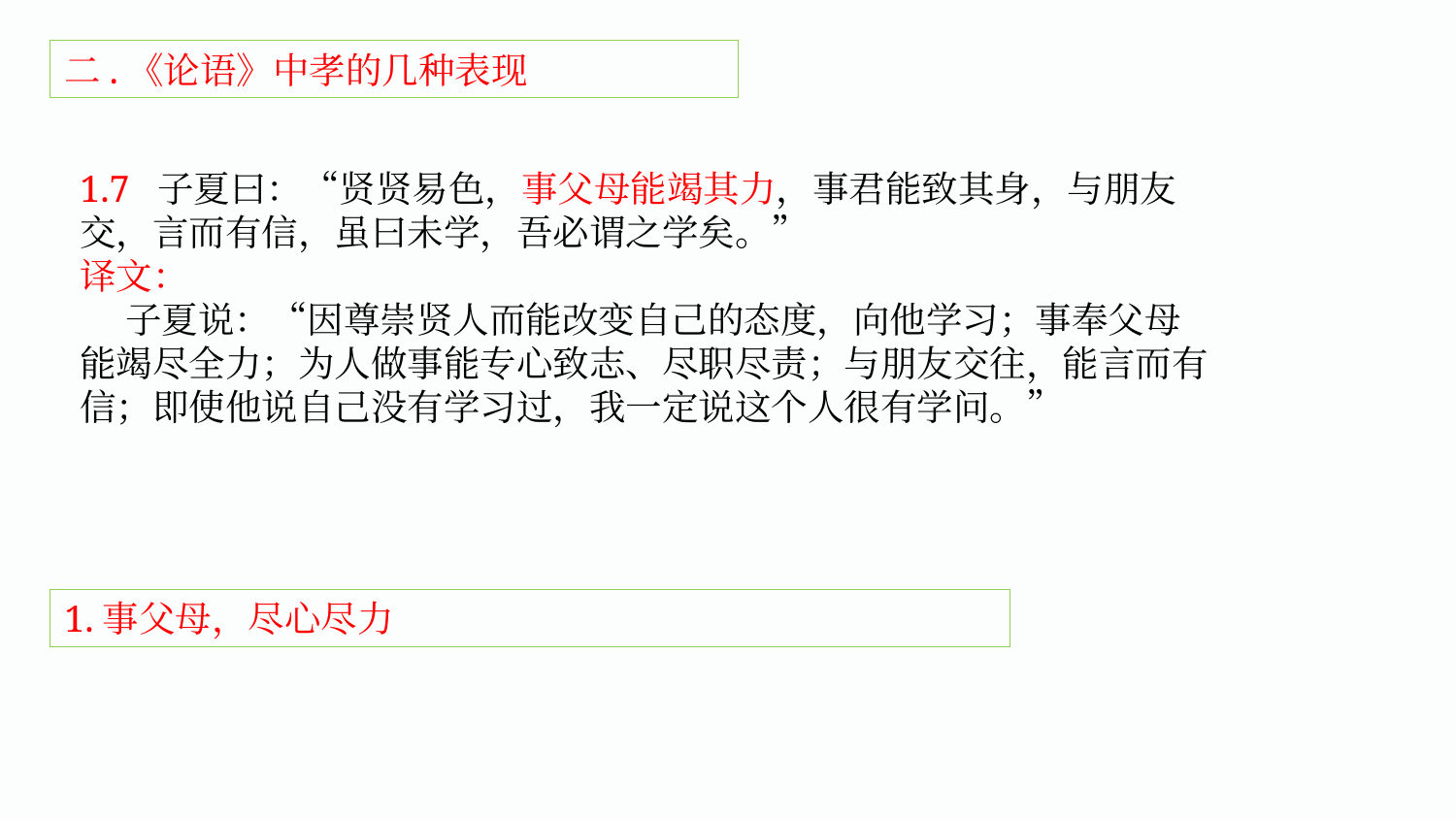

二.《论语》中孝的几种表现
1.7  子夏曰：“贤贤易色，事父母能竭其力，事君能致其身，与朋友交，言而有信，虽曰未学，吾必谓之学矣。”
译文：
    子夏说：“因尊崇贤人而能改变自己的态度，向他学习；事奉父母能竭尽全力；为人做事能专心致志、尽职尽责；与朋友交往，能言而有信；即使他说自己没有学习过，我一定说这个人很有学问。”

1.事父母，尽心尽力